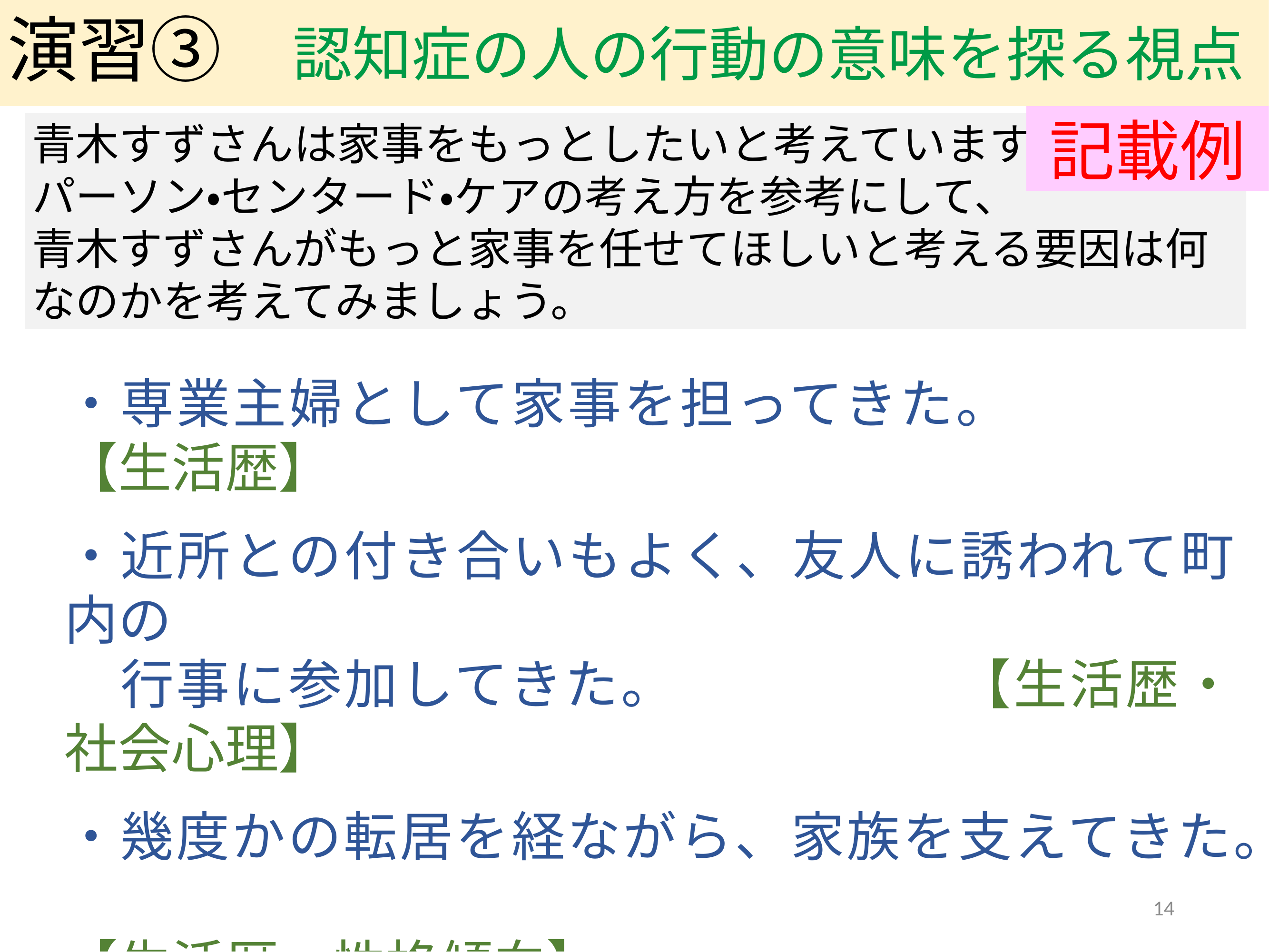

# 演習③　認知症の人の行動の意味を探る視点
記載例
青木すずさんは家事をもっとしたいと考えています。
パーソン・センタード・ケアの考え方を参考にして、
青木すずさんがもっと家事を任せてほしいと考える要因は何なのかを考えてみましょう。
・専業主婦として家事を担ってきた。　　　　【生活歴】

・近所との付き合いもよく、友人に誘われて町内の
　行事に参加してきた。　　　　　【生活歴・社会心理】

・幾度かの転居を経ながら、家族を支えてきた。
　　　　　　　　　　　　　　　　　　　　【生活歴・性格傾向】
・近所の人に声をかけられて立ち話する場面も
　あった。　　　　　　　　　　　　【性格傾向・社会心理】
14